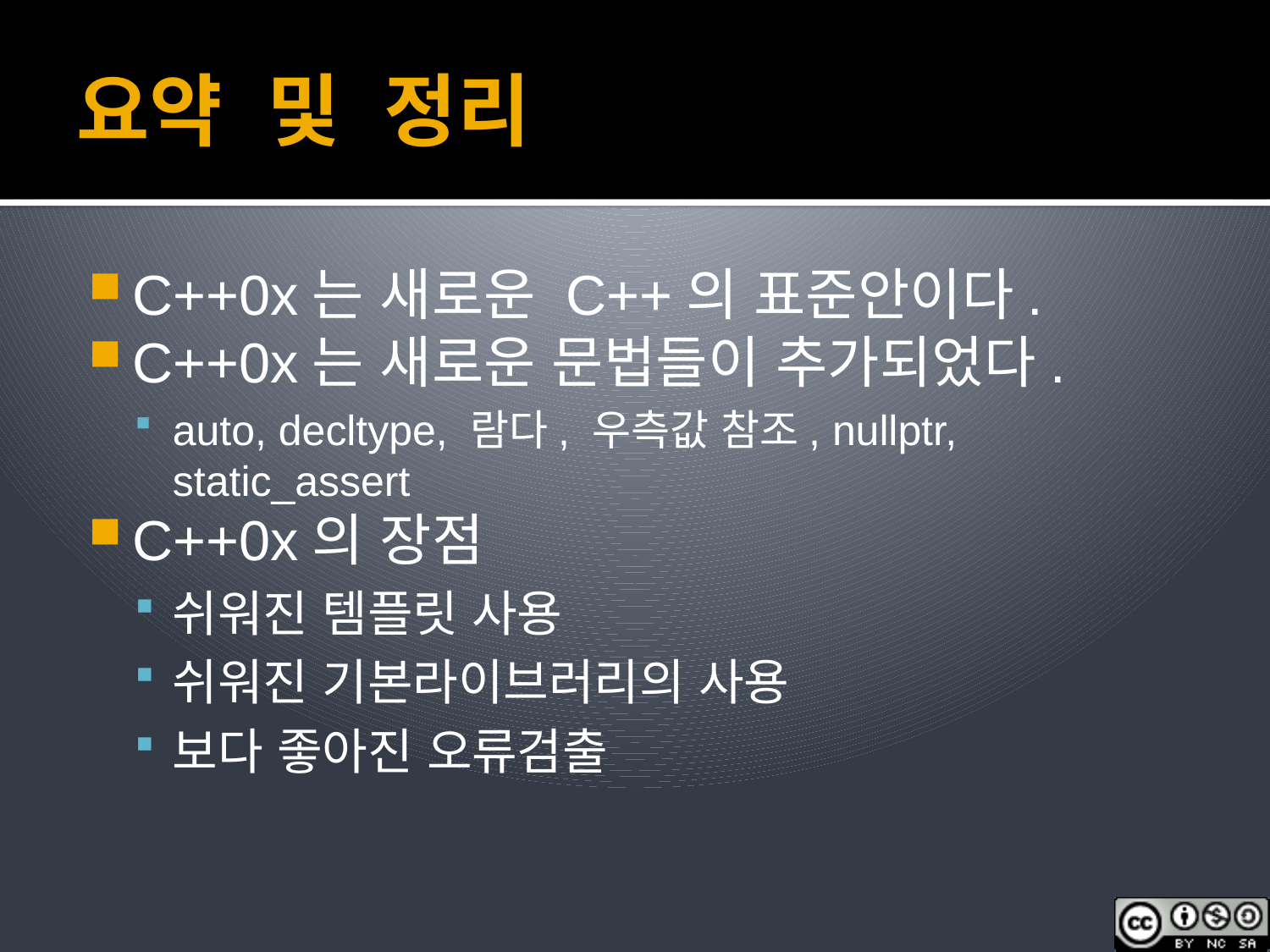

# 요약  및  정리
C++0x는 새로운 C++의 표준안이다.
C++0x는 새로운 문법들이 추가되었다.
auto, decltype, 람다, 우측값 참조, nullptr, static_assert
C++0x의 장점
쉬워진 템플릿 사용
쉬워진 기본라이브러리의 사용
보다 좋아진 오류검출